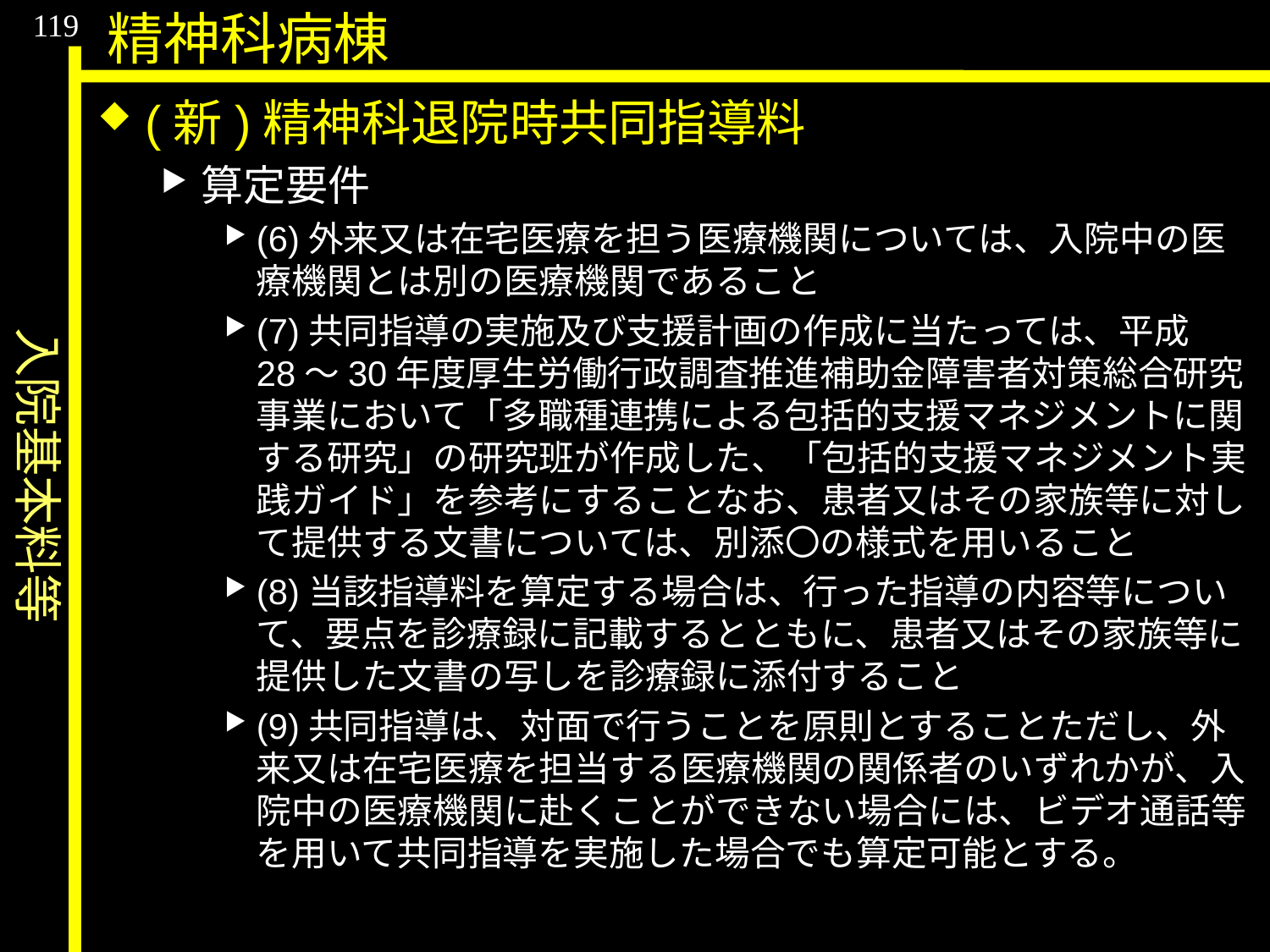

入院基本料等
119
精神科病棟

(新)精神科退院時共同指導料
算定要件
(6)外来又は在宅医療を担う医療機関については、入院中の医療機関とは別の医療機関であること
(7)共同指導の実施及び支援計画の作成に当たっては、平成28〜30年度厚生労働行政調査推進補助金障害者対策総合研究事業において「多職種連携による包括的支援マネジメントに関する研究」の研究班が作成した、「包括的支援マネジメント実践ガイド」を参考にすることなお、患者又はその家族等に対して提供する文書については、別添〇の様式を用いること
(8)当該指導料を算定する場合は、行った指導の内容等について、要点を診療録に記載するとともに、患者又はその家族等に提供した文書の写しを診療録に添付すること
(9)共同指導は、対面で行うことを原則とすることただし、外来又は在宅医療を担当する医療機関の関係者のいずれかが、入院中の医療機関に赴くことができない場合には、ビデオ通話等を用いて共同指導を実施した場合でも算定可能とする。